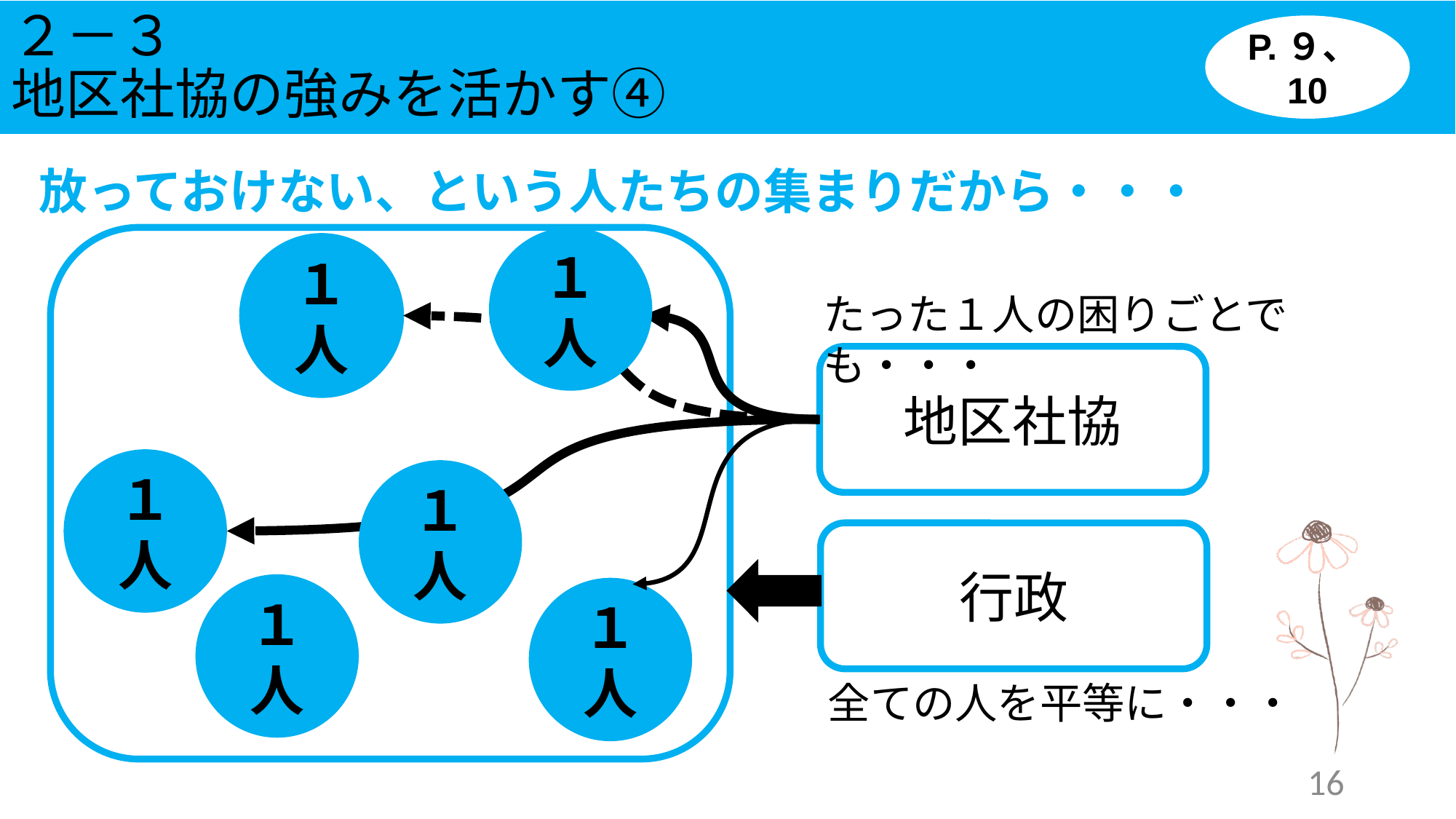

# ２－３ 地区社協の強みを活かす④
P.９、10
放っておけない、という人たちの集まりだから・・・

１人
１人
たった１人の困りごとでも・・・
地区社協
１人
１人
行政

１人
１人
全ての人を平等に・・・
16